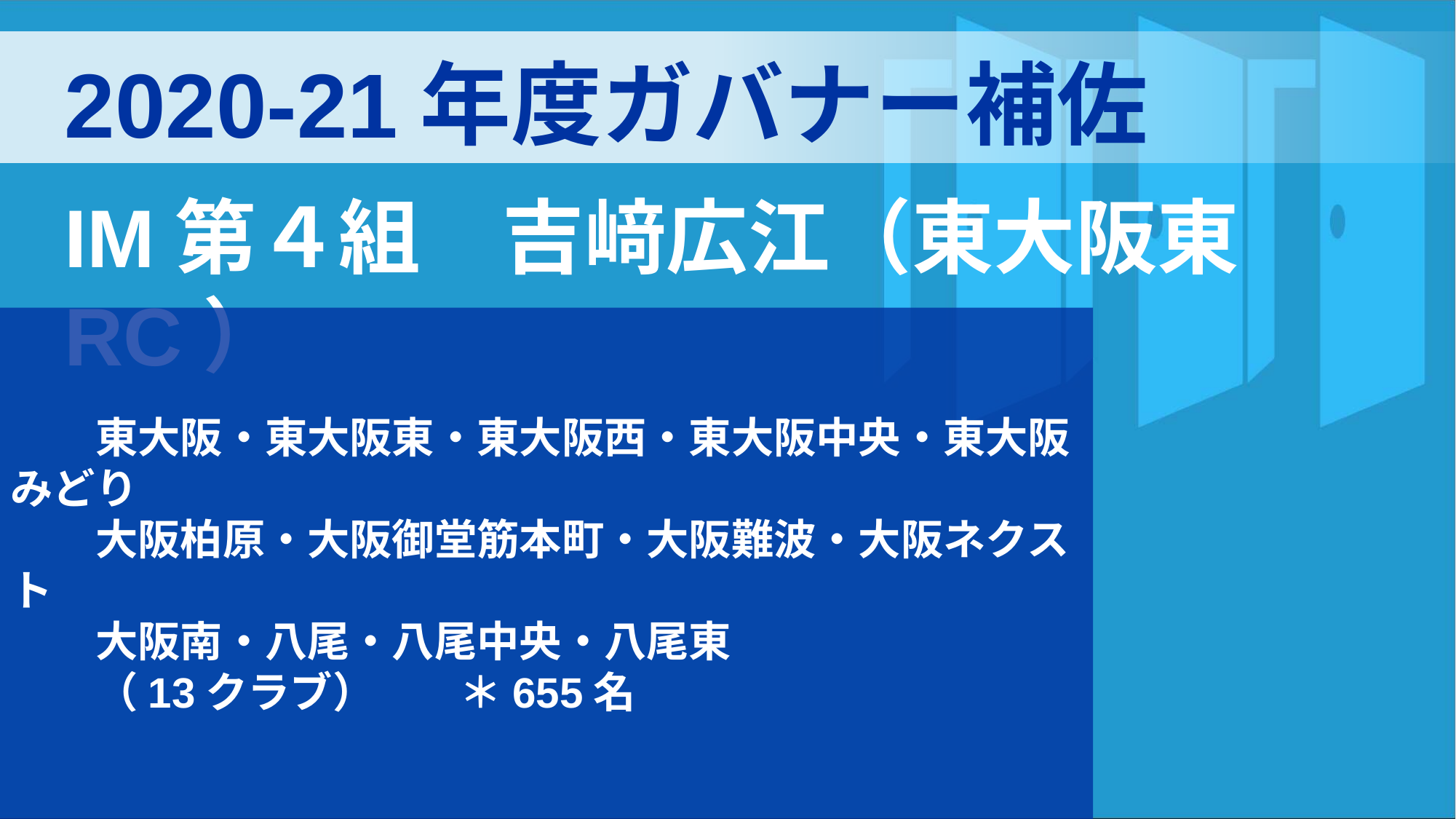

2020-21年度ガバナー補佐
IM第４組　吉﨑広江（東大阪東RC）
　　東大阪・東大阪東・東大阪西・東大阪中央・東大阪みどり
　　大阪柏原・大阪御堂筋本町・大阪難波・大阪ネクスト
　　大阪南・八尾・八尾中央・八尾東
　　（13クラブ）　　＊655名